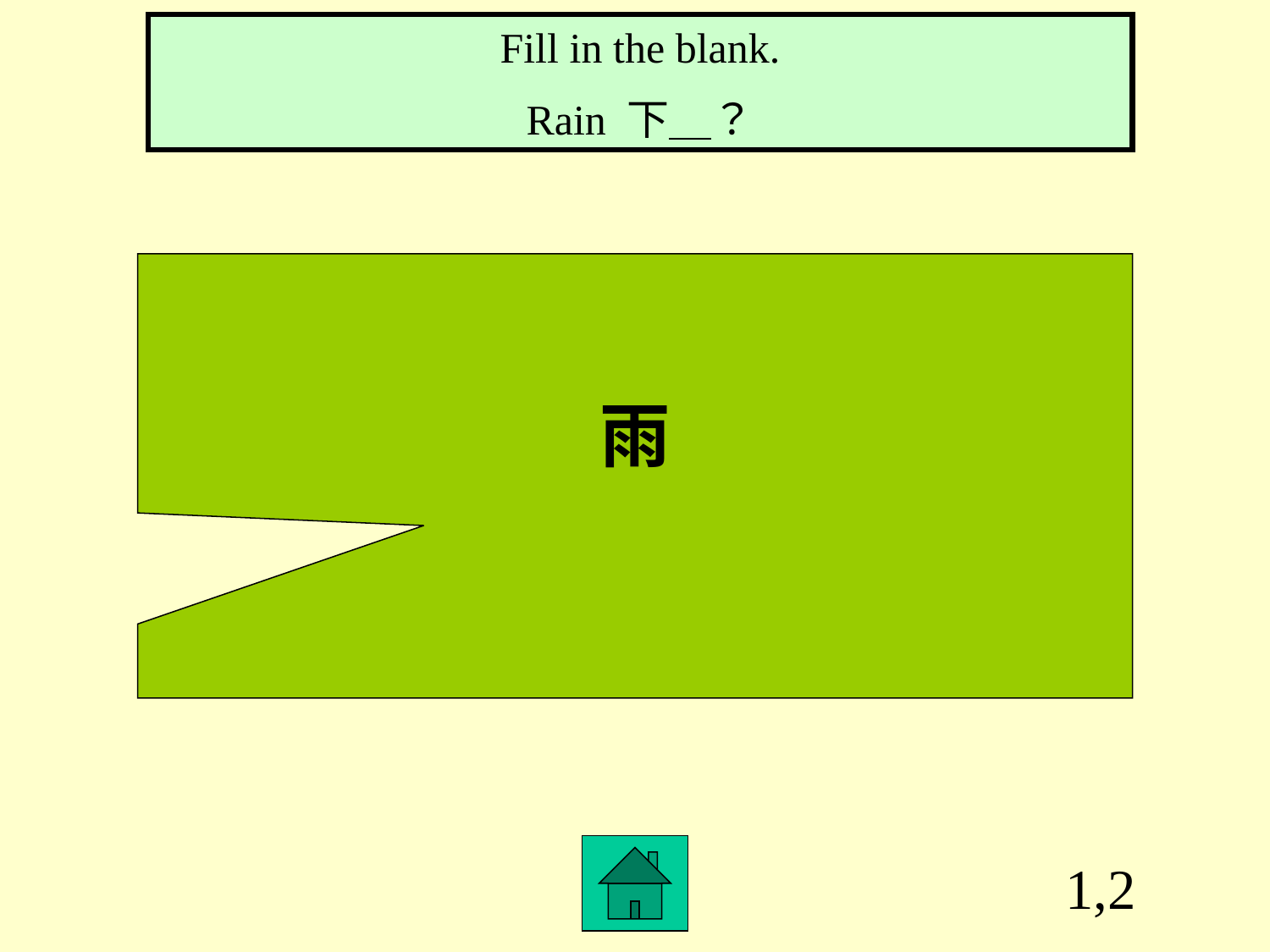

Fill in the blank.
Rain 下＿？

雨

1,2